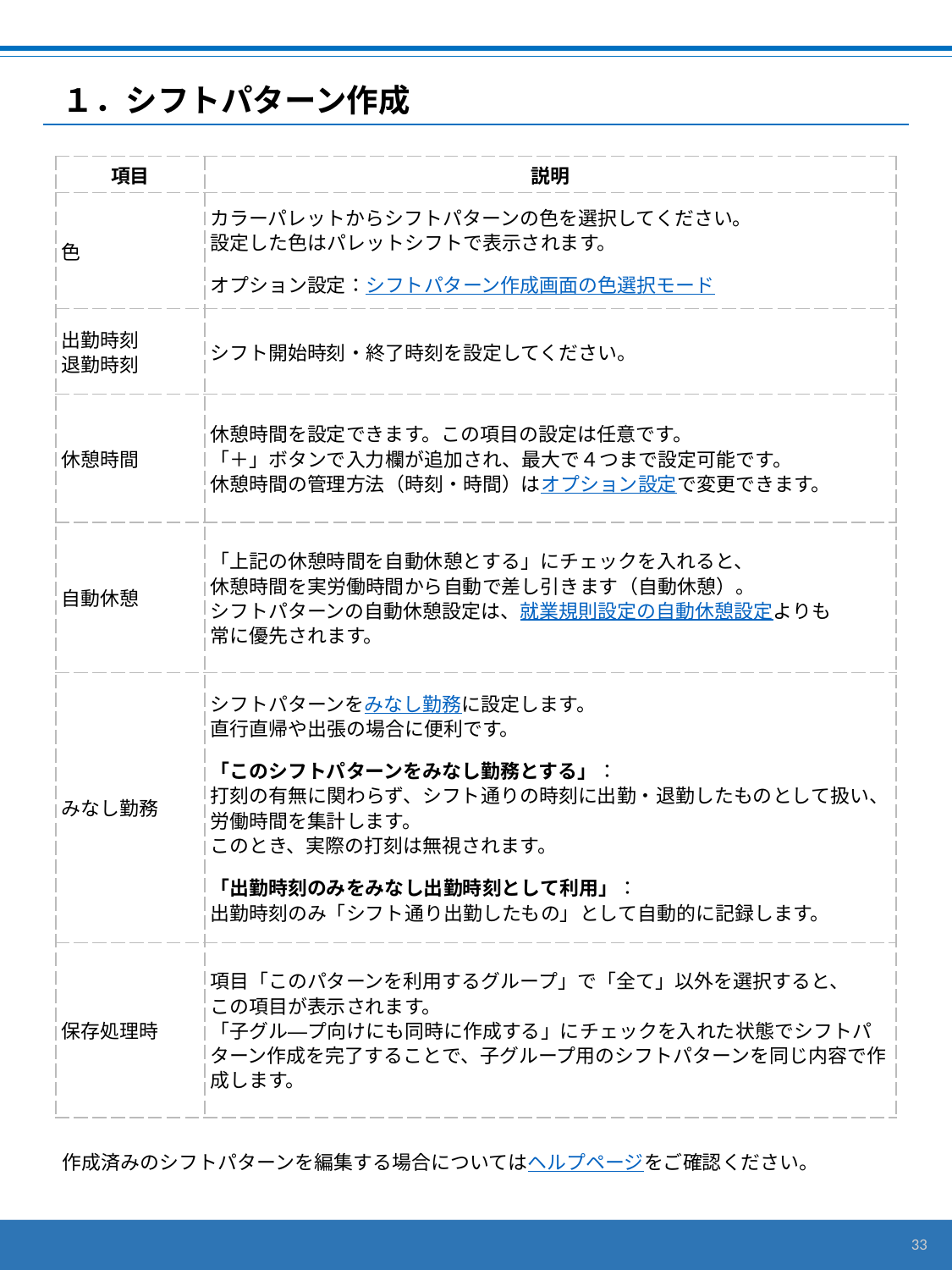

# １．シフトパターン作成
| 項目 | 説明 |
| --- | --- |
| 色 | カラーパレットからシフトパターンの色を選択してください。 設定した色はパレットシフトで表示されます。 オプション設定：シフトパターン作成画面の色選択モード |
| 出勤時刻 退勤時刻 | シフト開始時刻・終了時刻を設定してください。 |
| 休憩時間 | 休憩時間を設定できます。この項目の設定は任意です。 「＋」ボタンで入力欄が追加され、最大で４つまで設定可能です。 休憩時間の管理方法（時刻・時間）はオプション設定で変更できます。 |
| 自動休憩 | 「上記の休憩時間を自動休憩とする」にチェックを入れると、 休憩時間を実労働時間から自動で差し引きます（自動休憩）。 シフトパターンの自動休憩設定は、就業規則設定の自動休憩設定よりも 常に優先されます。 |
| みなし勤務 | シフトパターンをみなし勤務に設定します。 直行直帰や出張の場合に便利です。 「このシフトパターンをみなし勤務とする」： 打刻の有無に関わらず、シフト通りの時刻に出勤・退勤したものとして扱い、 労働時間を集計します。 このとき、実際の打刻は無視されます。 「出勤時刻のみをみなし出勤時刻として利用」： 出勤時刻のみ「シフト通り出勤したもの」として自動的に記録します。 |
| 保存処理時 | 項目「このパターンを利用するグループ」で「全て」以外を選択すると、 この項目が表示されます。 「子グル―プ向けにも同時に作成する」にチェックを入れた状態でシフトパターン作成を完了することで、子グループ用のシフトパターンを同じ内容で作成します。 |
作成済みのシフトパターンを編集する場合についてはヘルプページをご確認ください。
33